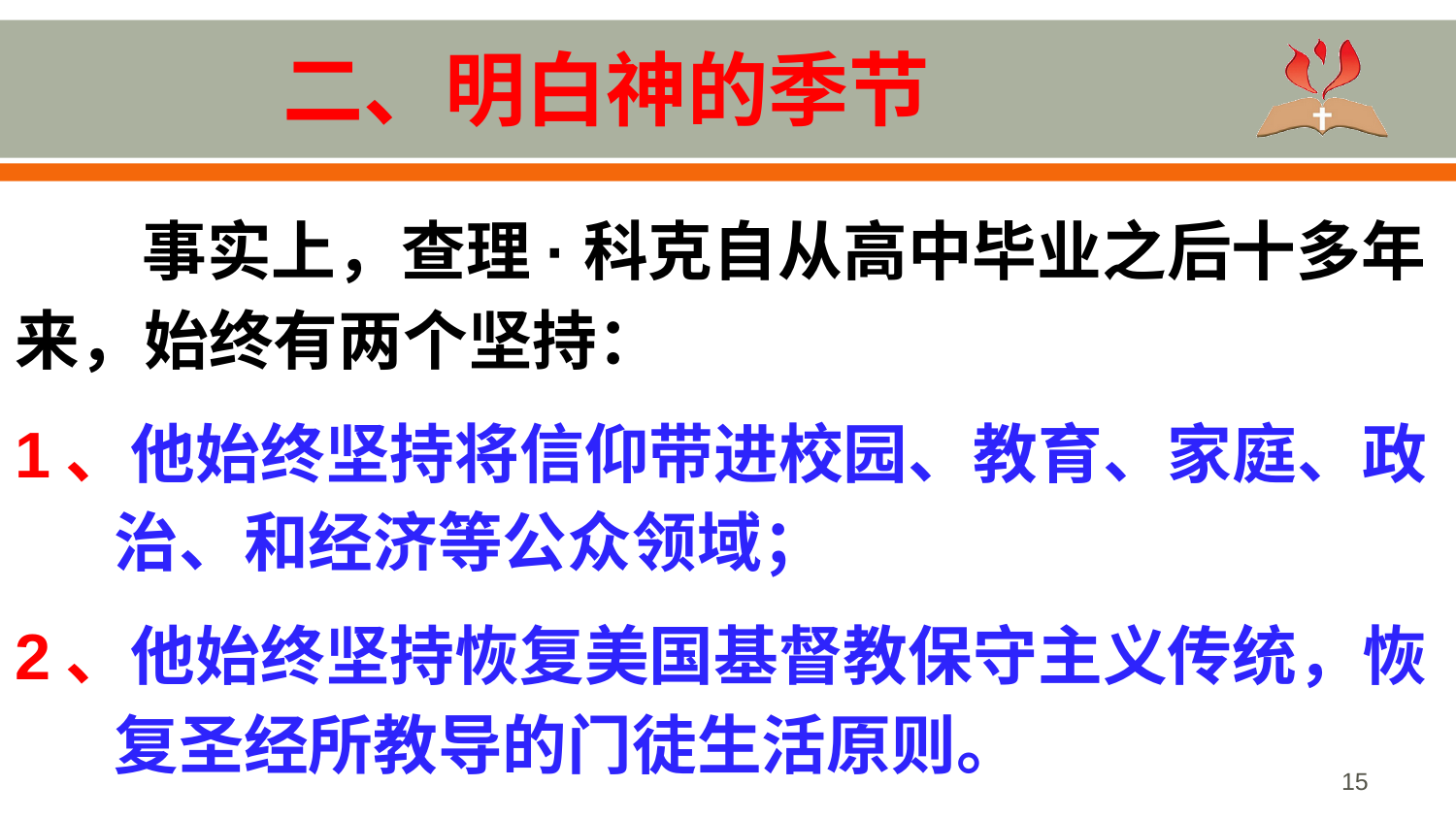

# 二、明白神的季节
事实上，查理·科克自从高中毕业之后十多年来，始终有两个坚持：
1、他始终坚持将信仰带进校园、教育、家庭、政治、和经济等公众领域；
2、他始终坚持恢复美国基督教保守主义传统，恢复圣经所教导的门徒生活原则。

15